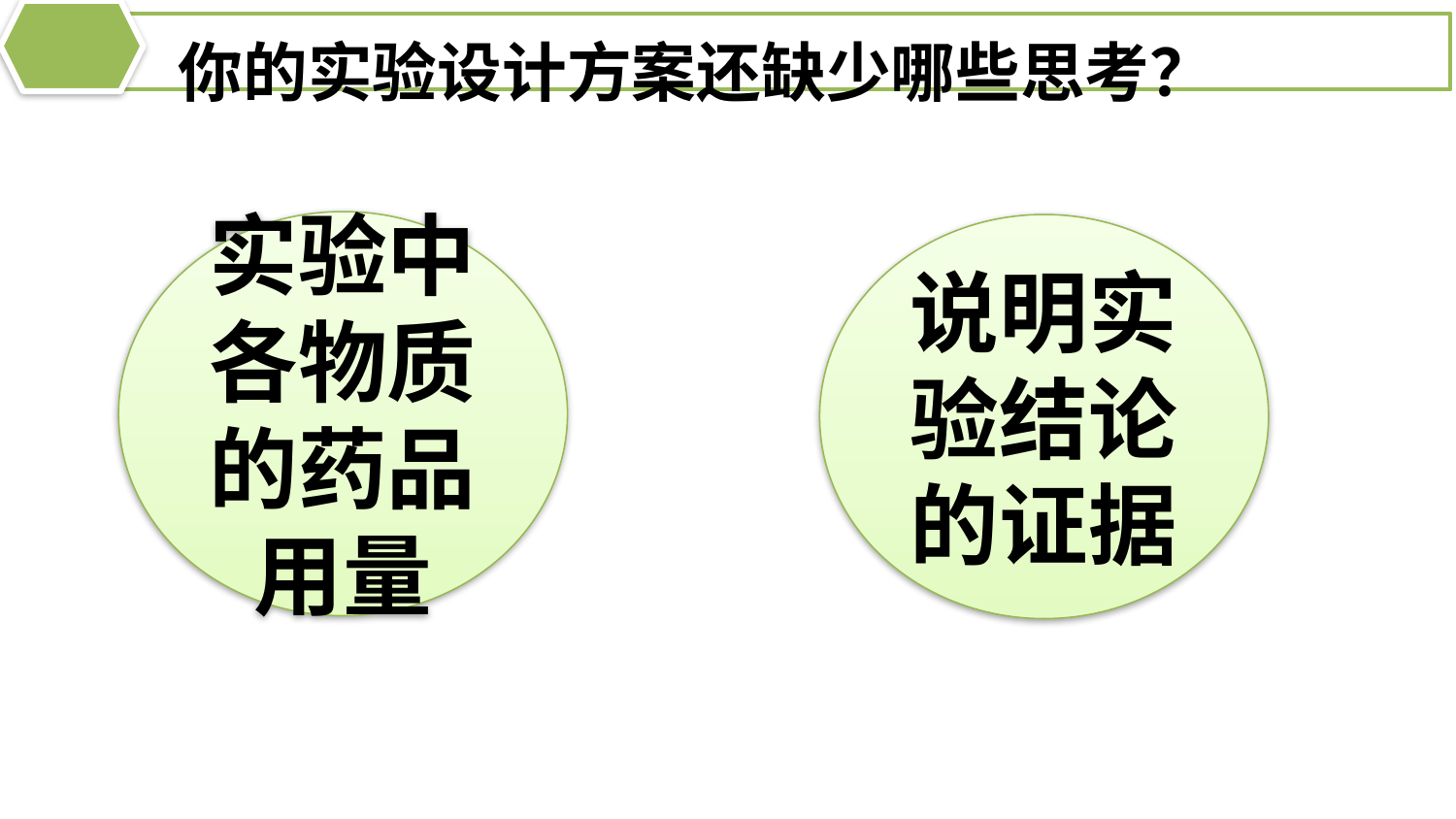

你的实验设计方案还缺少哪些思考？
实验中各物质的药品用量
说明实验结论的证据